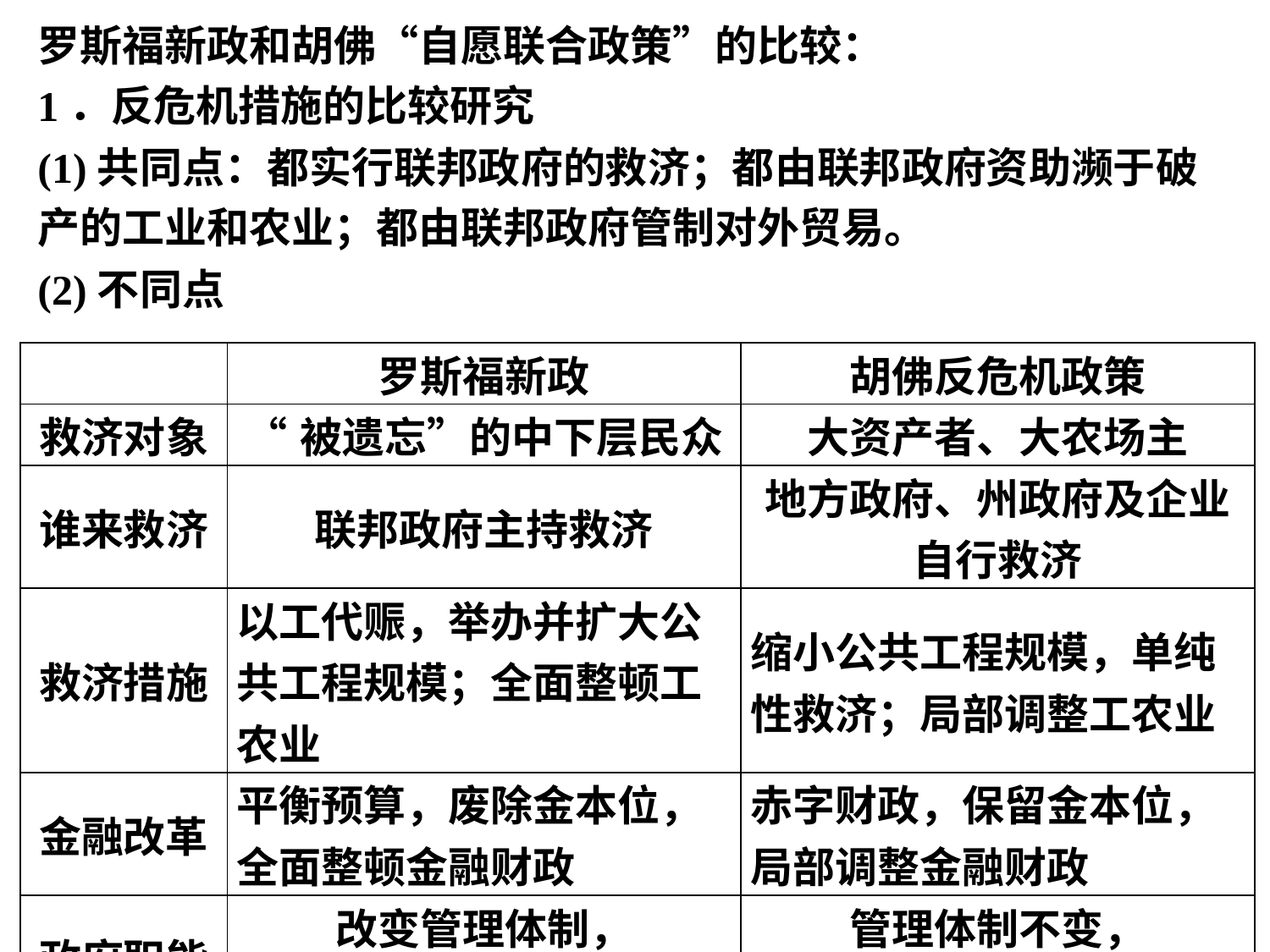

罗斯福新政和胡佛“自愿联合政策”的比较：
1．反危机措施的比较研究
(1)共同点：都实行联邦政府的救济；都由联邦政府资助濒于破产的工业和农业；都由联邦政府管制对外贸易。
(2)不同点
|  | 罗斯福新政 | 胡佛反危机政策 |
| --- | --- | --- |
| 救济对象 | “被遗忘”的中下层民众 | 大资产者、大农场主 |
| 谁来救济 | 联邦政府主持救济 | 地方政府、州政府及企业自行救济 |
| 救济措施 | 以工代赈，举办并扩大公共工程规模；全面整顿工农业 | 缩小公共工程规模，单纯性救济；局部调整工农业 |
| 金融改革 | 平衡预算，废除金本位，全面整顿金融财政 | 赤字财政，保留金本位，局部调整金融财政 |
| 政府职能 | 改变管理体制， 扩大政府干预职能 | 管理体制不变， 减少政府干预 |